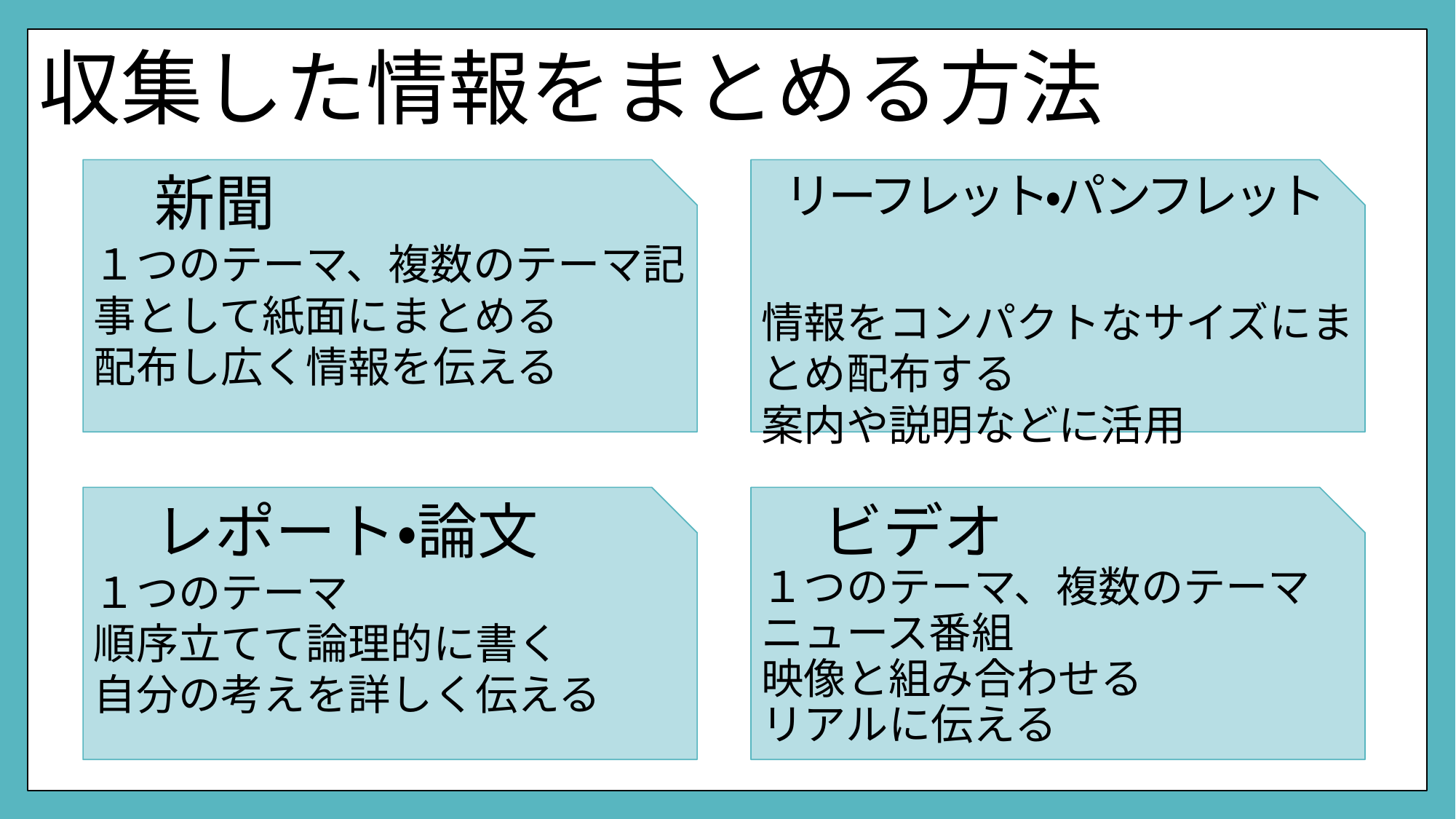

# 収集した情報をまとめる方法

　新聞
１つのテーマ、複数のテーマ記事として紙面にまとめる
配布し広く情報を伝える

 リーフレット・パンフレット
情報をコンパクトなサイズにまとめ配布する
案内や説明などに活用

　レポート・論文
１つのテーマ
順序立てて論理的に書く
自分の考えを詳しく伝える
　ビデオ
１つのテーマ、複数のテーマ
ニュース番組
映像と組み合わせる
リアルに伝える